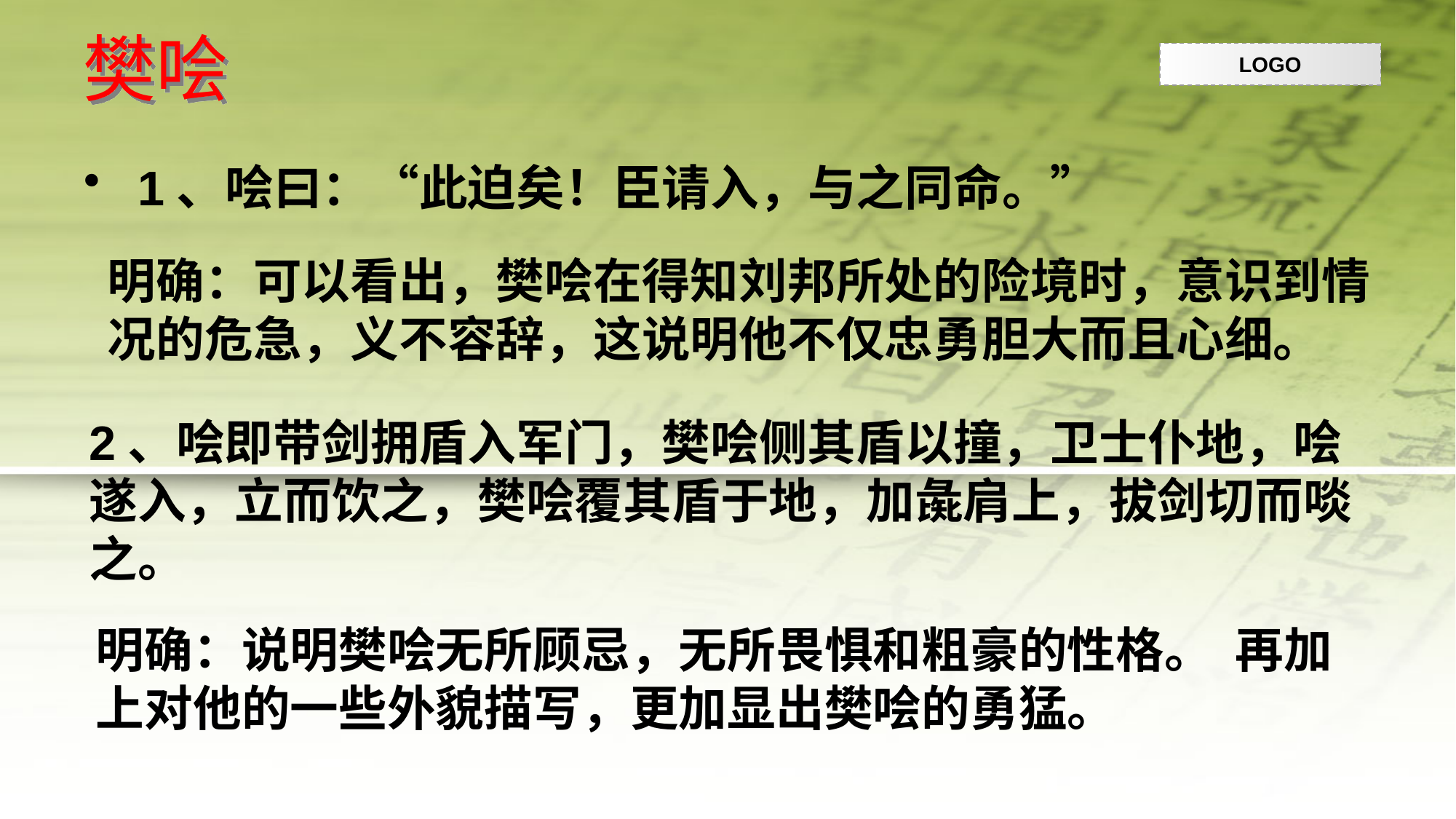

# 樊哙
 1、哙曰：“此迫矣！臣请入，与之同命。”
明确：可以看出，樊哙在得知刘邦所处的险境时，意识到情况的危急，义不容辞，这说明他不仅忠勇胆大而且心细。
2、哙即带剑拥盾入军门，樊哙侧其盾以撞，卫士仆地，哙遂入，立而饮之，樊哙覆其盾于地，加彘肩上，拔剑切而啖之。
明确：说明樊哙无所顾忌，无所畏惧和粗豪的性格。  再加上对他的一些外貌描写，更加显出樊哙的勇猛。